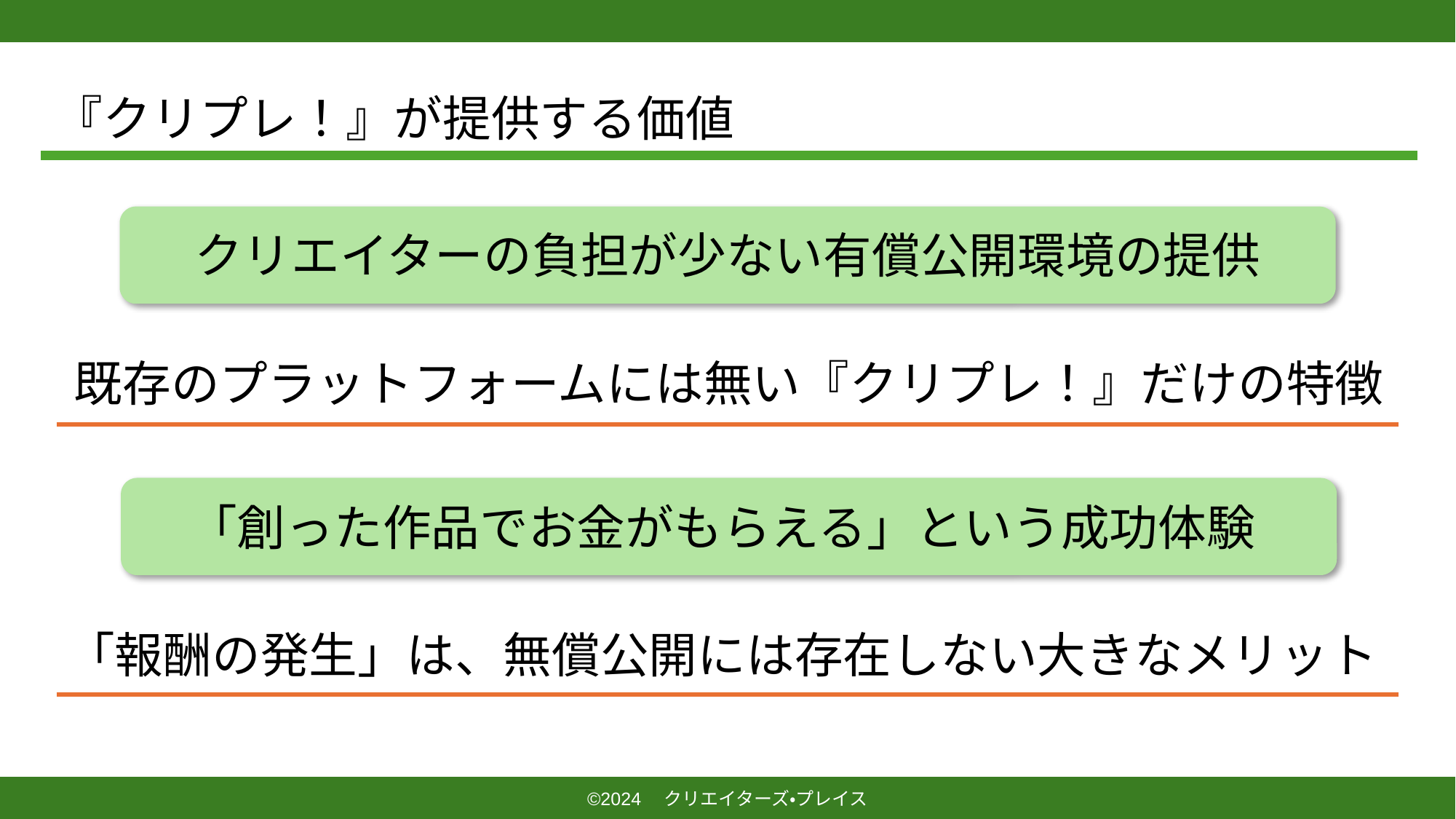

『クリプレ！』が提供する価値

クリエイターの負担が少ない有償公開環境の提供
既存のプラットフォームには無い『クリプレ！』だけの特徴

「創った作品でお金がもらえる」という成功体験
「報酬の発生」は、無償公開には存在しない大きなメリット
©2024　クリエイターズ・プレイス